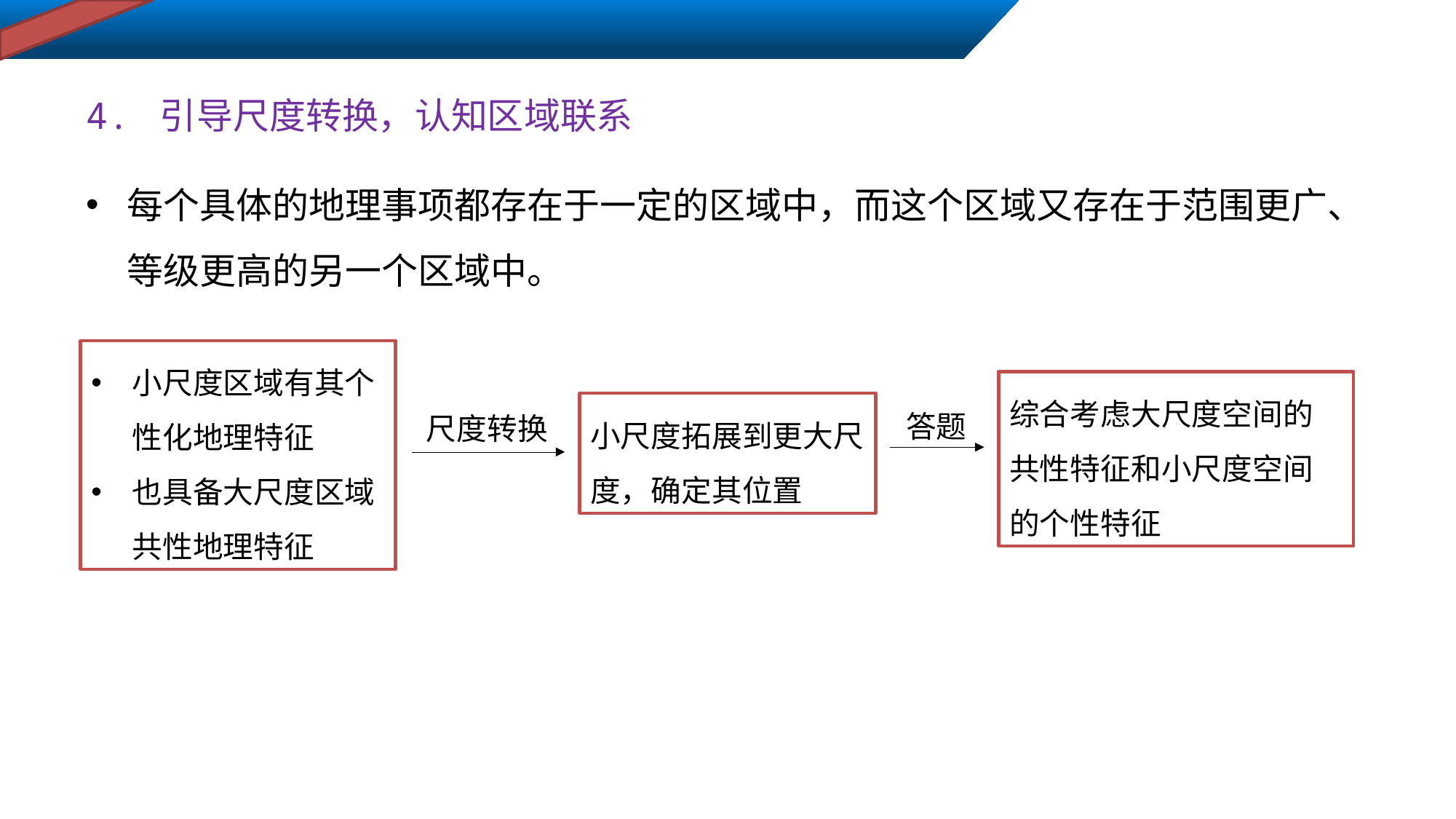

4. 引导尺度转换，认知区域联系
每个具体的地理事项都存在于一定的区域中，而这个区域又存在于范围更广、等级更高的另一个区域中。
小尺度区域有其个性化地理特征
也具备大尺度区域共性地理特征
综合考虑大尺度空间的共性特征和小尺度空间的个性特征
小尺度拓展到更大尺度，确定其位置
答题
尺度转换